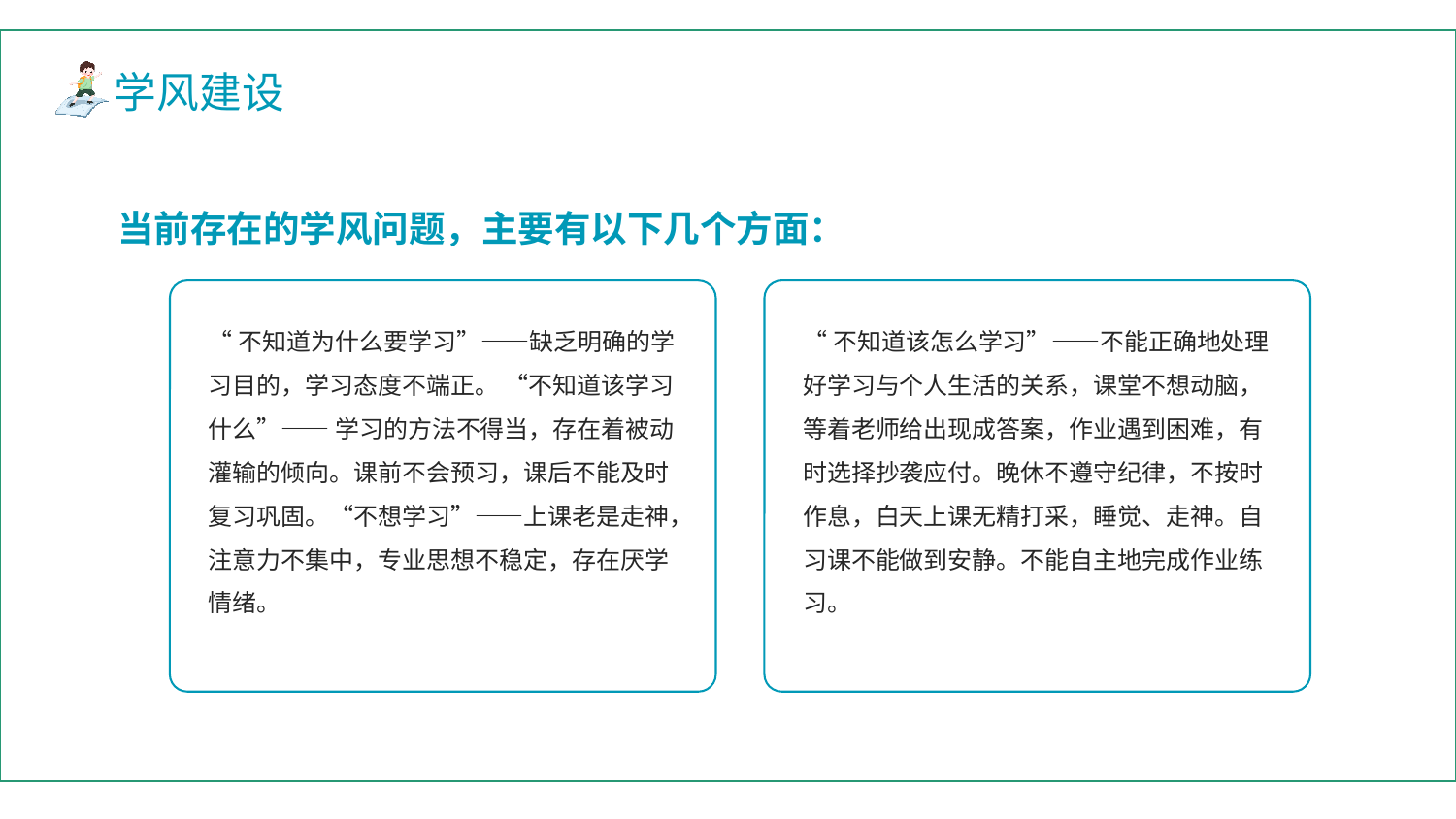

当前存在的学风问题，主要有以下几个方面：

“不知道为什么要学习”——缺乏明确的学习目的，学习态度不端正。 “不知道该学习什么”—— 学习的方法不得当，存在着被动灌输的倾向。课前不会预习，课后不能及时复习巩固。“不想学习”——上课老是走神，注意力不集中，专业思想不稳定，存在厌学情绪。
“不知道该怎么学习”——不能正确地处理好学习与个人生活的关系，课堂不想动脑，等着老师给出现成答案，作业遇到困难，有时选择抄袭应付。晚休不遵守纪律，不按时作息，白天上课无精打采，睡觉、走神。自习课不能做到安静。不能自主地完成作业练习。